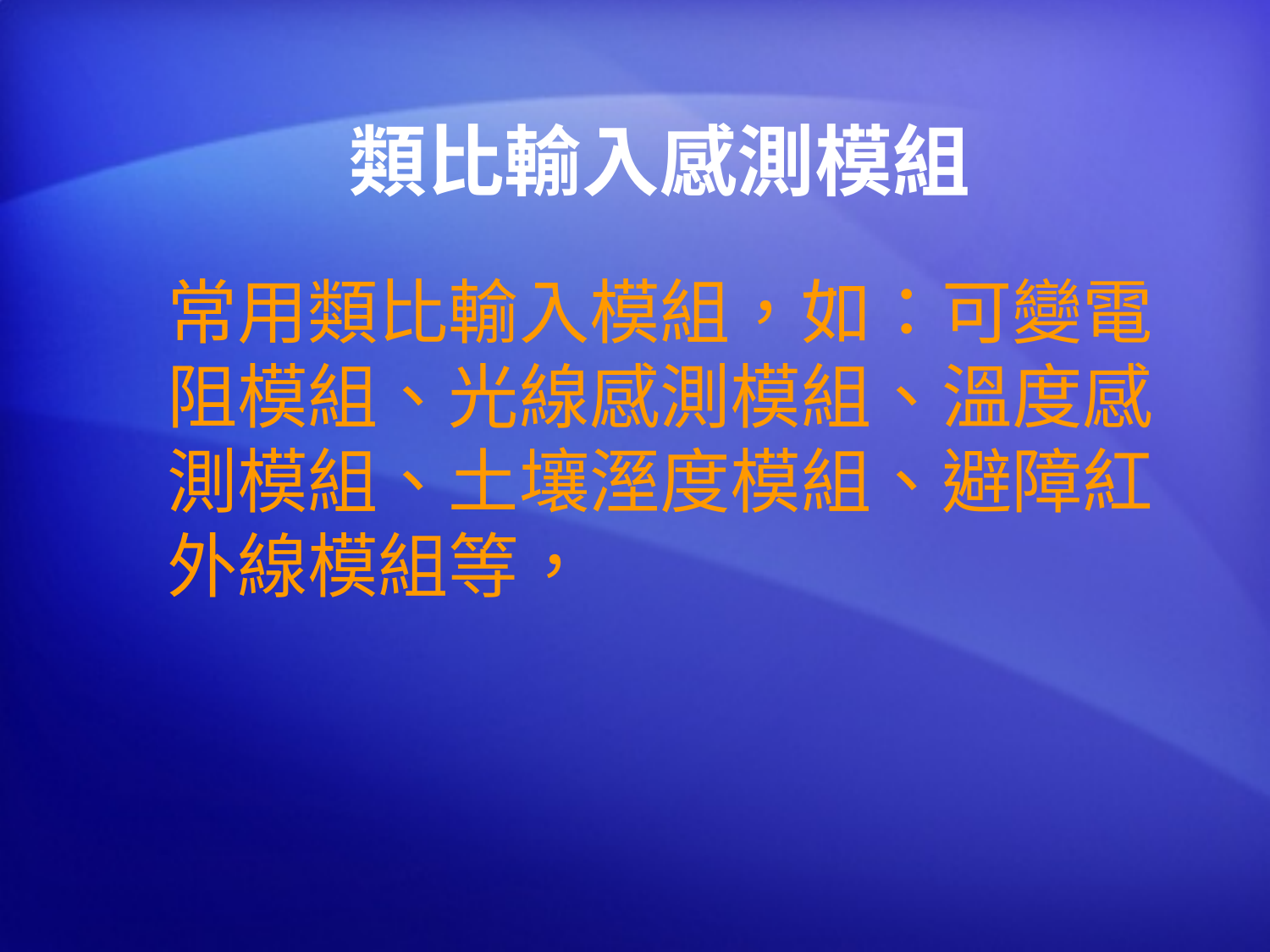

# 類比輸入感測模組
常用類比輸入模組，如：可變電阻模組、光線感測模組、溫度感測模組、土壤溼度模組、避障紅外線模組等，